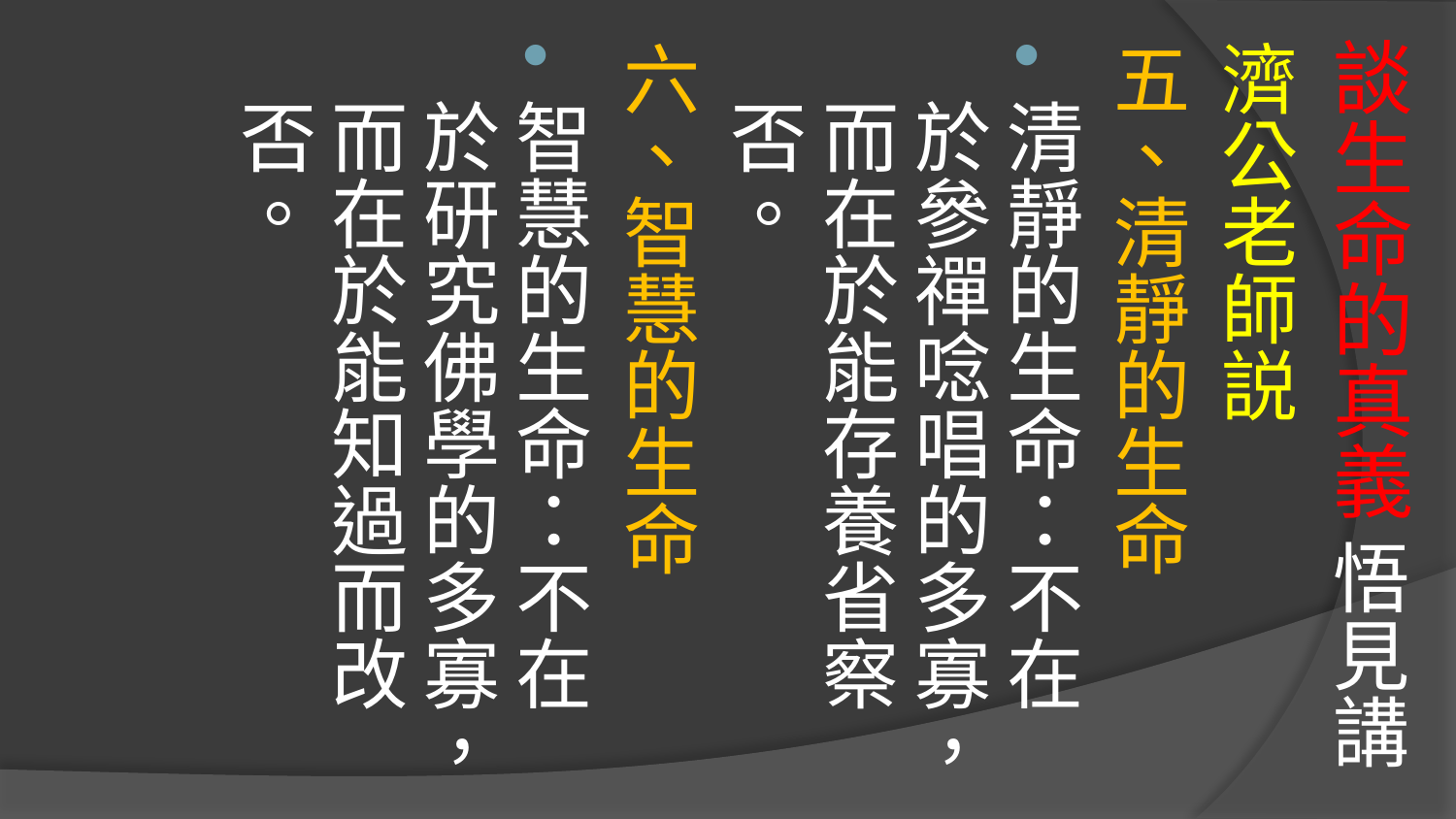

# 談生命的真義 悟見講
濟公老師説
五、清靜的生命
清靜的生命：不在於參禪唸唱的多寡，而在於能存養省察否。
六、智慧的生命
智慧的生命：不在於研究佛學的多寡，而在於能知過而改否。